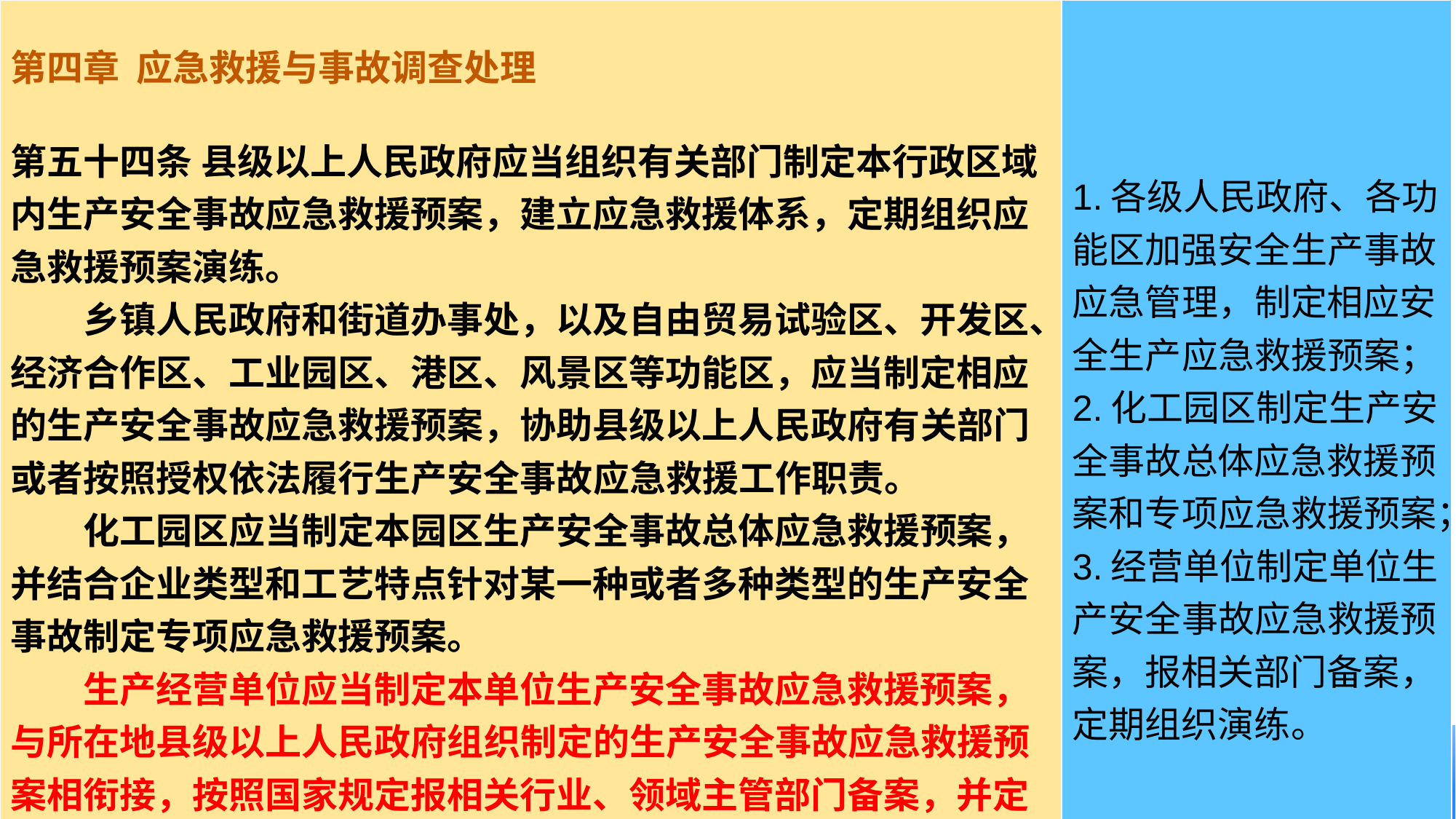

| 第四章 应急救援与事故调查处理 第五十四条 县级以上人民政府应当组织有关部门制定本行政区域内生产安全事故应急救援预案，建立应急救援体系，定期组织应急救援预案演练。 　　乡镇人民政府和街道办事处，以及自由贸易试验区、开发区、经济合作区、工业园区、港区、风景区等功能区，应当制定相应的生产安全事故应急救援预案，协助县级以上人民政府有关部门或者按照授权依法履行生产安全事故应急救援工作职责。 　　化工园区应当制定本园区生产安全事故总体应急救援预案，并结合企业类型和工艺特点针对某一种或者多种类型的生产安全事故制定专项应急救援预案。 　　生产经营单位应当制定本单位生产安全事故应急救援预案，与所在地县级以上人民政府组织制定的生产安全事故应急救援预案相衔接，按照国家规定报相关行业、领域主管部门备案，并定期组织演练。 | 1.各级人民政府、各功能区加强安全生产事故应急管理，制定相应安全生产应急救援预案； 2.化工园区制定生产安全事故总体应急救援预案和专项应急救援预案； 3.经营单位制定单位生产安全事故应急救援预案，报相关部门备案，定期组织演练。 |
| --- | --- |
#